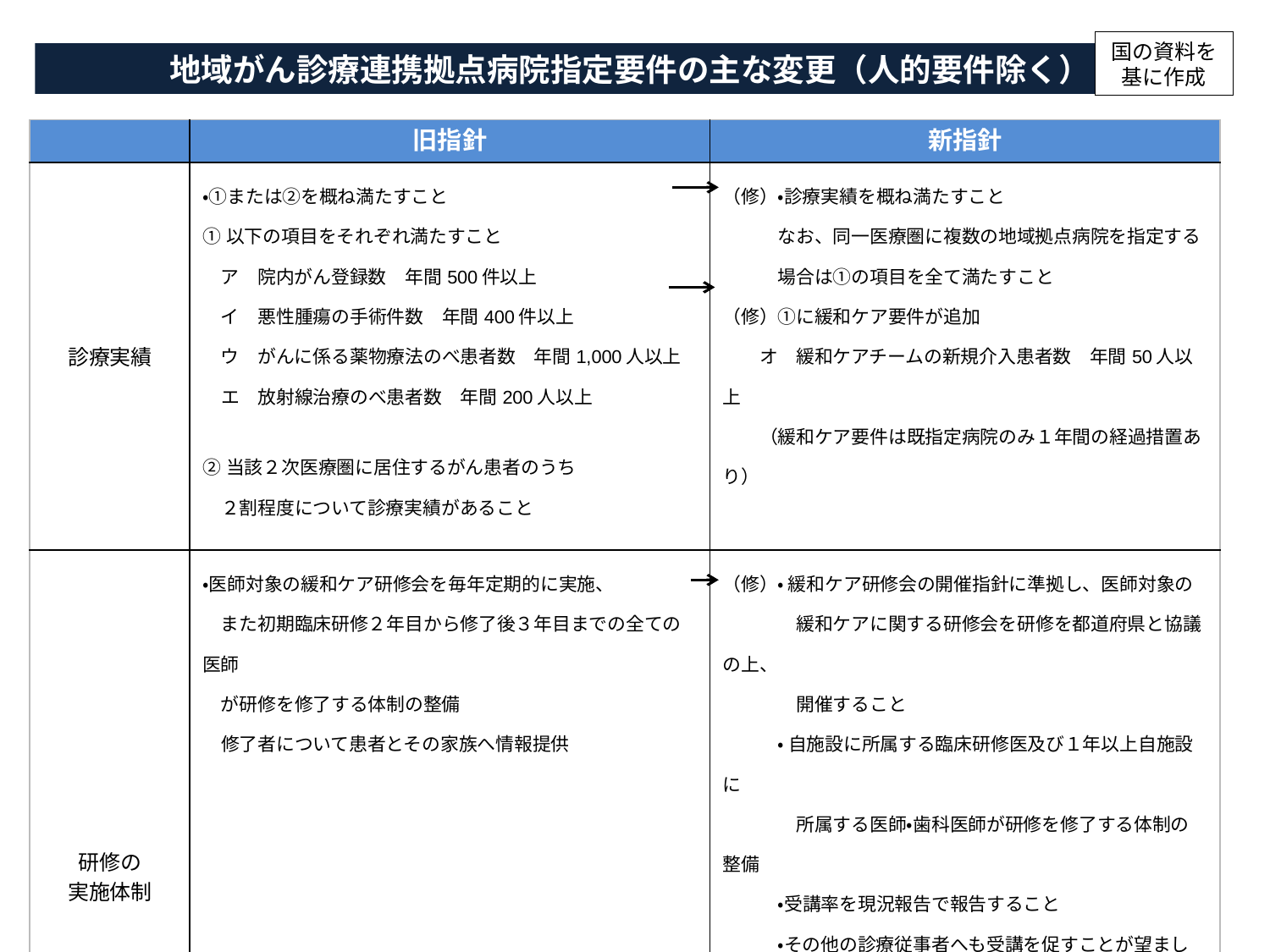

国の資料を
基に作成
地域がん診療連携拠点病院指定要件の主な変更（人的要件除く）
|  | 旧指針 | 新指針 |
| --- | --- | --- |
| 診療実績 | ・①または②を概ね満たすこと ①以下の項目をそれぞれ満たすこと 　ア　院内がん登録数　年間500件以上 　イ　悪性腫瘍の手術件数　年間400件以上 　ウ　がんに係る薬物療法のべ患者数　年間1,000人以上 　エ　放射線治療のべ患者数　年間200人以上 ②当該２次医療圏に居住するがん患者のうち 　２割程度について診療実績があること | （修）・診療実績を概ね満たすこと 　　　なお、同一医療圏に複数の地域拠点病院を指定する 　　　場合は①の項目を全て満たすこと （修）①に緩和ケア要件が追加 　　オ　緩和ケアチームの新規介入患者数　年間50人以上 　　（緩和ケア要件は既指定病院のみ１年間の経過措置あり） |
| 研修の 実施体制 | ・医師対象の緩和ケア研修会を毎年定期的に実施、 　また初期臨床研修２年目から修了後３年目までの全ての医師 　が研修を修了する体制の整備 　修了者について患者とその家族へ情報提供 | （修）・ 緩和ケア研修会の開催指針に準拠し、医師対象の 　　　　緩和ケアに関する研修会を研修を都道府県と協議の上、 　　　　開催すること 　　　・ 自施設に所属する臨床研修医及び１年以上自施設に 　　　　所属する医師・歯科医師が研修を修了する体制の整備　 　　　・受講率を現況報告で報告すること 　　　・その他の診療従事者へも受講を促すことが望ましい （新）連携する地域の医療施設におけるがん診療に携わる　　 　　　医師に対して、緩和ケアに関する研修の受講勧奨を　 　　　行う |